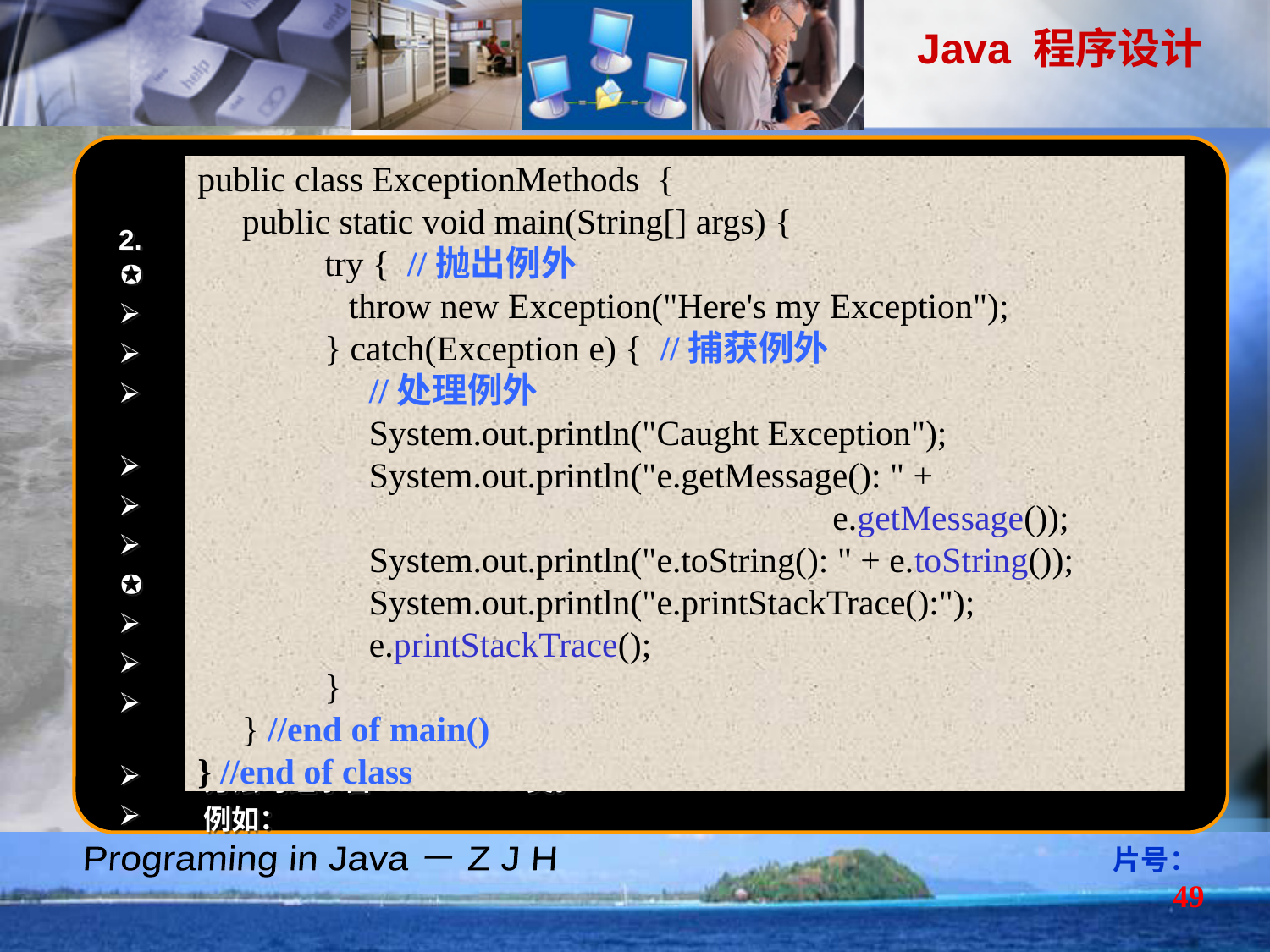

第四讲 例外处理机制
public class ExceptionMethods  {
     public static void main(String[] args) {
	try {  //抛出例外
                 throw new Exception("Here's my Exception");
	} catch(Exception e) {  //捕获例外
	     //处理例外
	     System.out.println("Caught Exception");
	     System.out.println("e.getMessage(): " + 							e.getMessage());
	     System.out.println("e.toString(): " + e.toString());
	     System.out.println("e.printStackTrace():");
	     e.printStackTrace();
	}
     } //end of main()
} //end of class
Java中错误类型及其处理方式
Java例外处理过程
当程序执行发生异常或遇到关键字 throw 时就抛出一个例外
将控制转移到相关的 catch 块中处理之
如果产生例外的方法本身没有相应catch 语句块，则应有throws语句声明例外
退出当前方法并转向上一级调用此方法的catch 语句块；
若始终没有catch块来处理则由运行系统处理；
finally: 不论是否有例外抛出，均执行。
Exception类的几个方法：
String getMessage()：返回详细信息；
String toString():返回描述，包括详细信息；
void printStackTrace(): 打印出例外发生的路径，即引起例外的方法调用的序列；
方法均继承自Throwable类。
例如：
片号：49